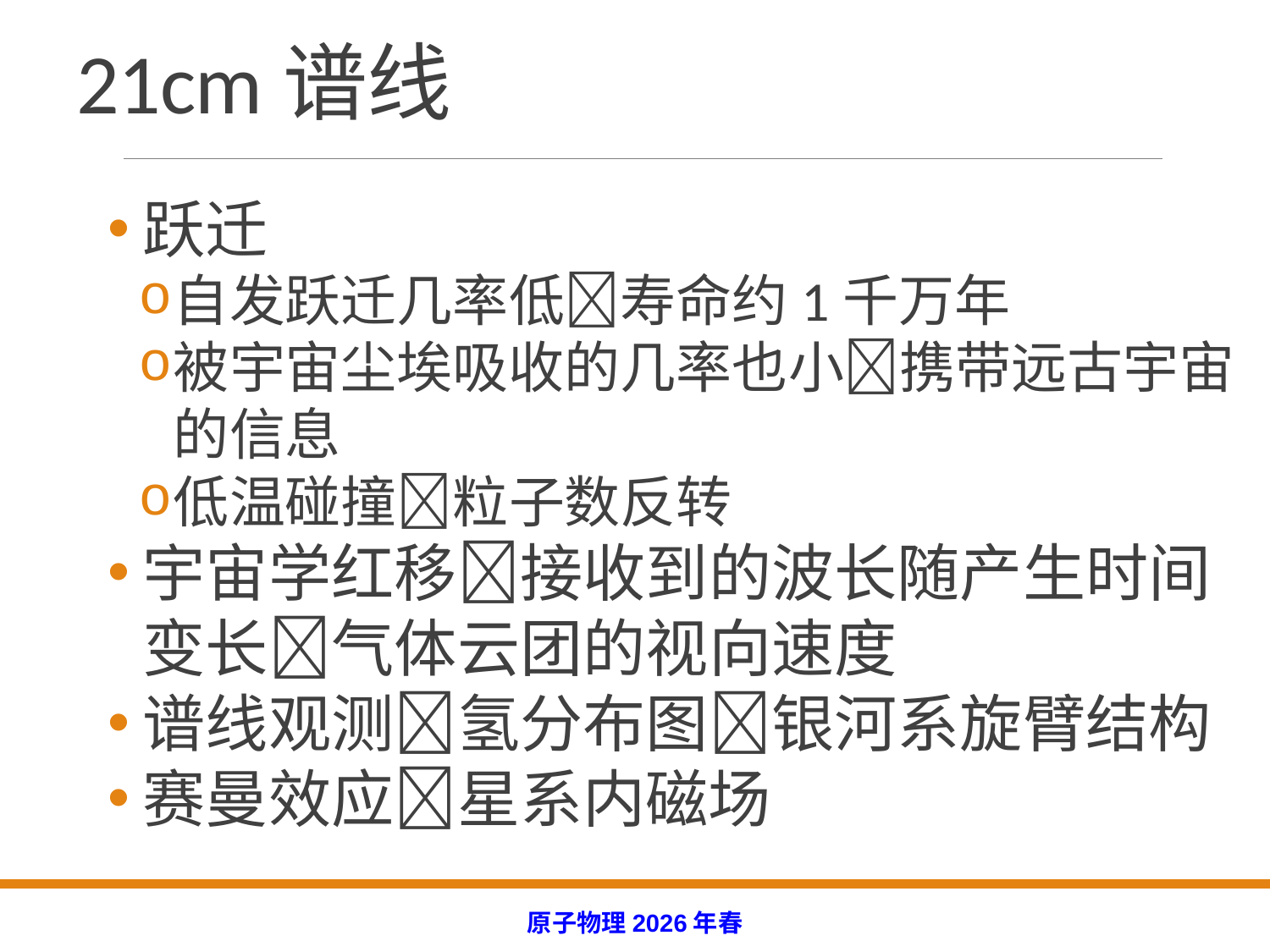

# 21cm谱线
跃迁
自发跃迁几率低⇐寿命约1千万年
被宇宙尘埃吸收的几率也小⇒携带远古宇宙的信息
低温碰撞⇒粒子数反转
宇宙学红移⇒接收到的波长随产生时间变长⇒气体云团的视向速度
谱线观测⇒氢分布图⇒银河系旋臂结构
赛曼效应⇒星系内磁场

原子物理2026年春
54